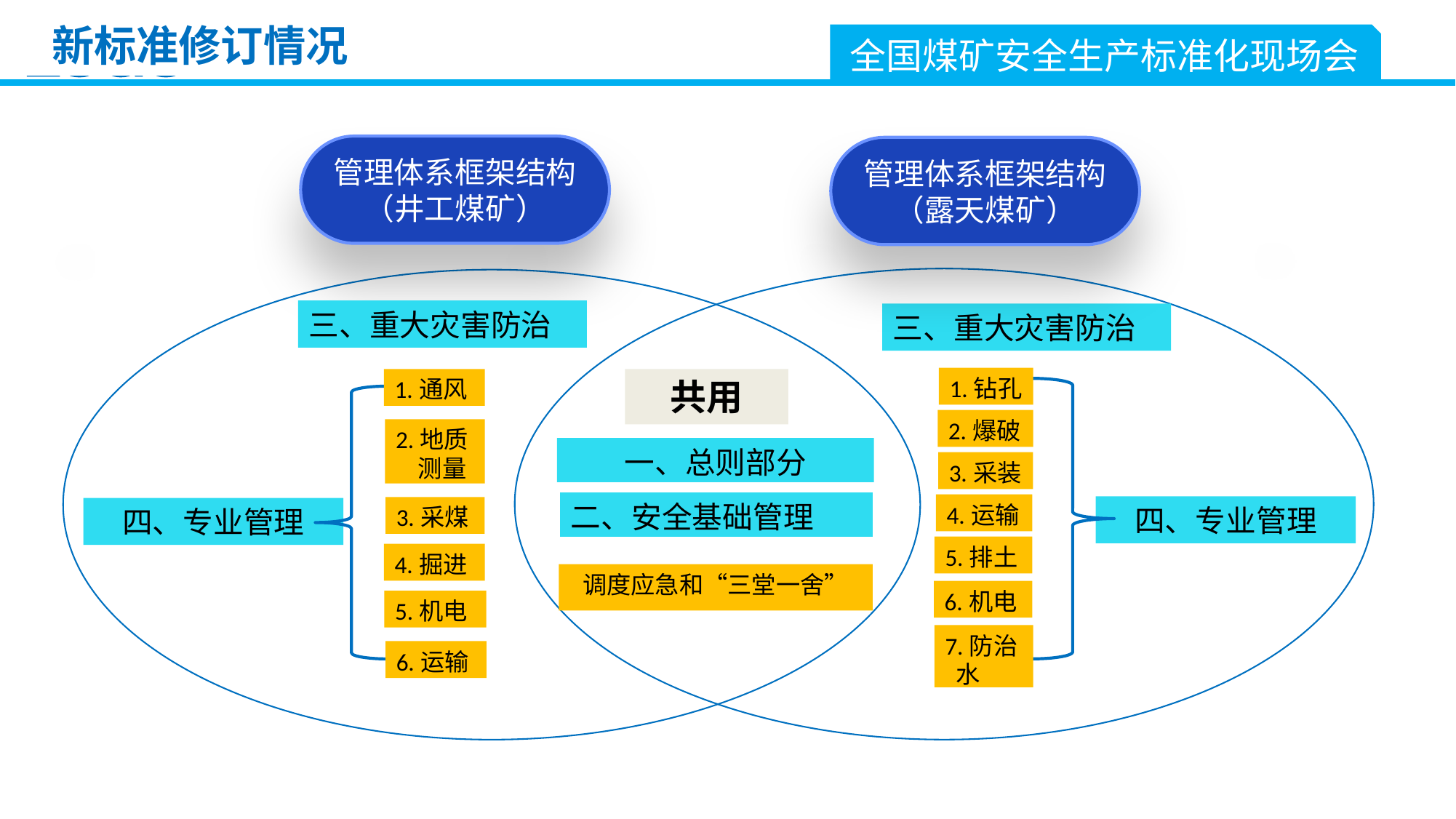

新标准修订情况

全国煤矿安全生产标准化现场会
管理体系框架结构（井工煤矿）
管理体系框架结构（露天煤矿）

三、重大灾害防治
三、重大灾害防治
1.钻孔
1.通风
共用

2.爆破
2.地质
   测量
一、总则部分
3.采装
二、安全基础管理
4.运输
四、专业管理
3.采煤
四、专业管理
5.排土
4.掘进
调度应急和“三堂一舍”
6.机电
5.机电
7.防治   水
6.运输